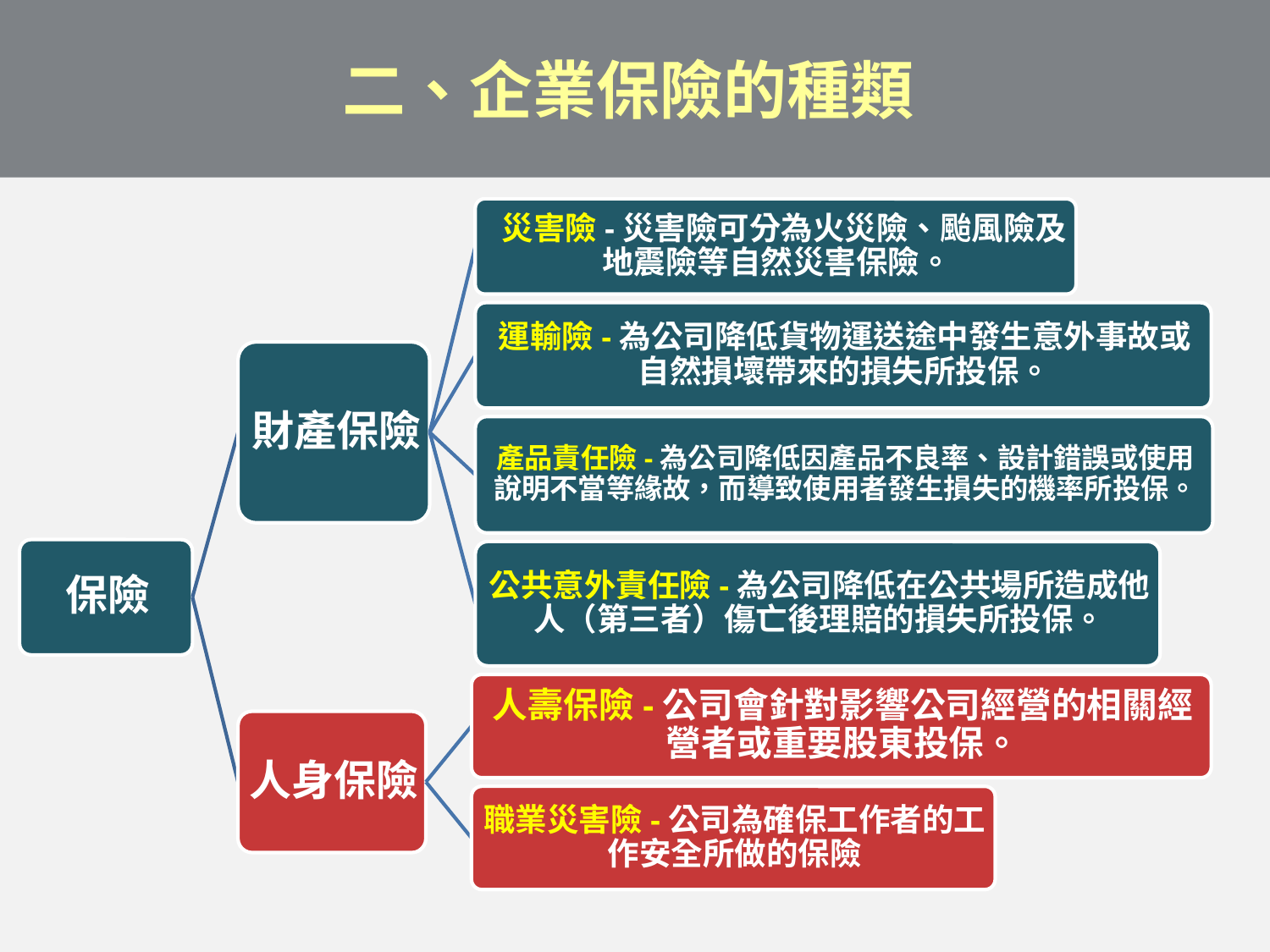

二、企業保險的種類
保險

財產保險

 災害險-災害險可分為火災險、颱風險及地震險等自然災害保險。

運輸險-為公司降低貨物運送途中發生意外事故或自然損壞帶來的損失所投保。

產品責任險-為公司降低因產品不良率、設計錯誤或使用說明不當等緣故，而導致使用者發生損失的機率所投保。

公共意外責任險-為公司降低在公共場所造成他人（第三者）傷亡後理賠的損失所投保。

人身保險

人壽保險-公司會針對影響公司經營的相關經營者或重要股東投保。

職業災害險-公司為確保工作者的工作安全所做的保險